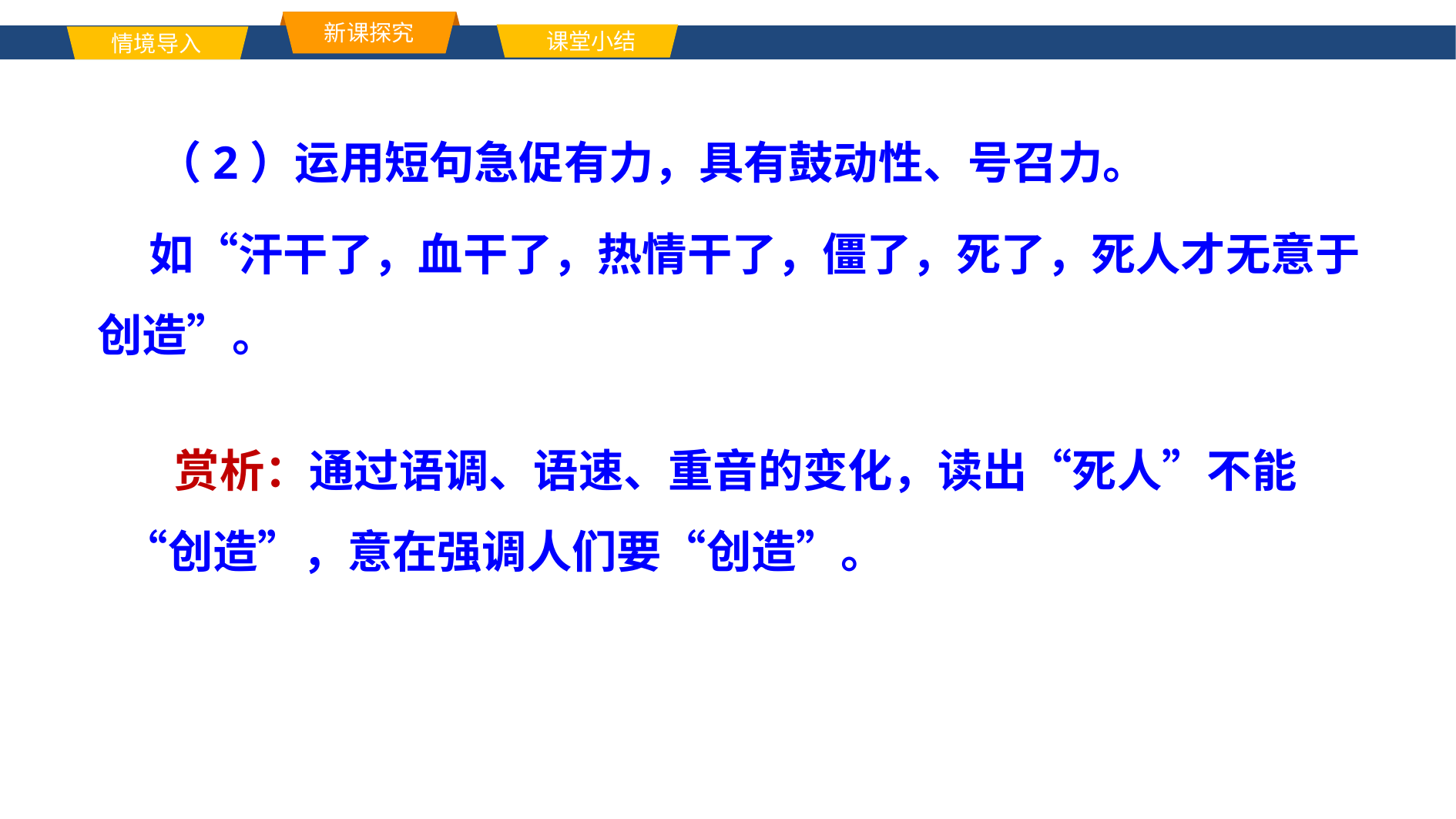

新课探究
课堂小结

情境导入

单击此处添加标题文本内容
    （2）运用短句急促有力，具有鼓动性、号召力。
    如“汗干了，血干了，热情干了，僵了，死了，死人才无意于创造”。
    赏析：通过语调、语速、重音的变化，读出“死人”不能“创造”，意在强调人们要“创造”。